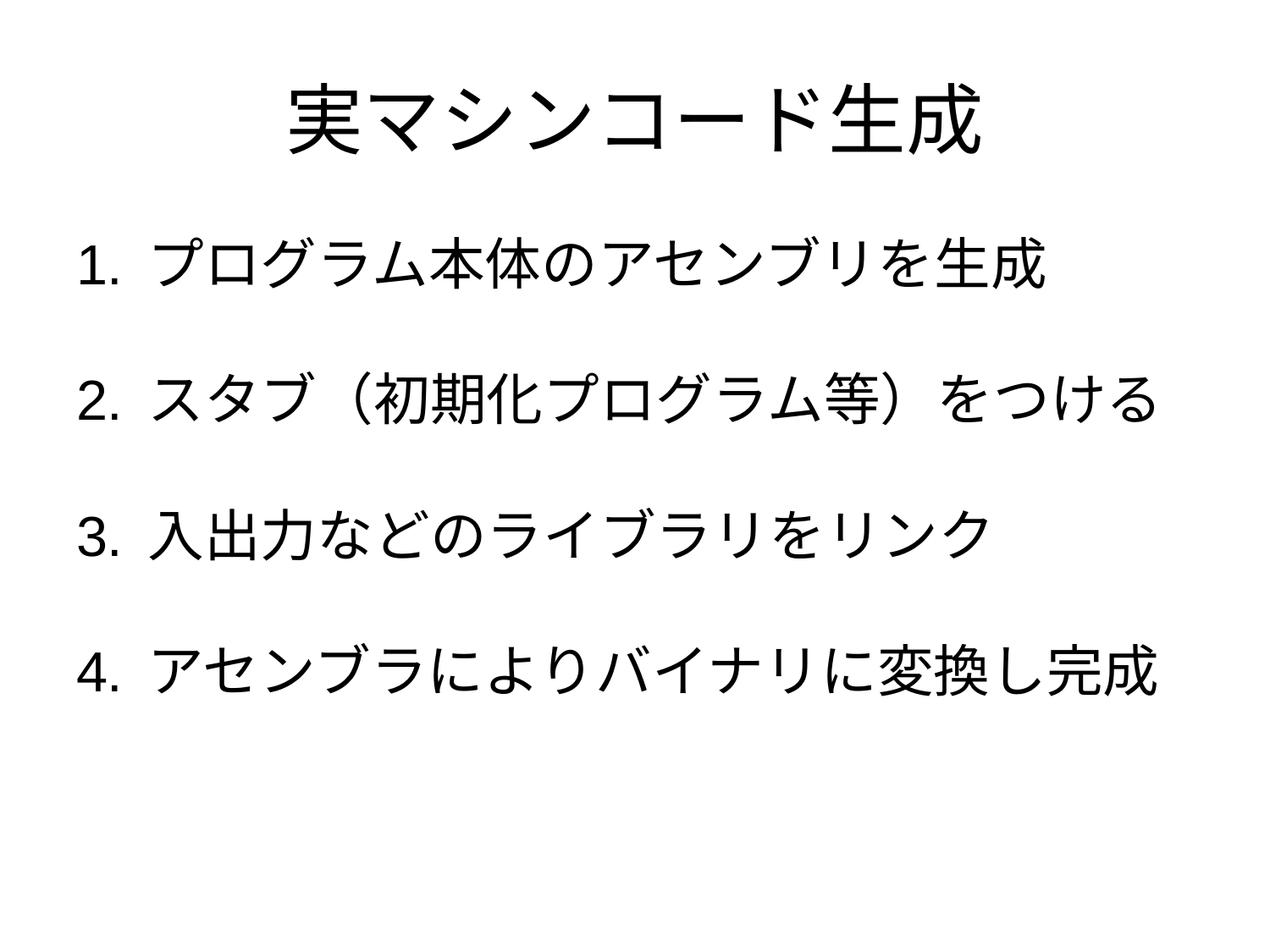

# 実マシンコード生成
プログラム本体のアセンブリを生成

スタブ（初期化プログラム等）をつける

入出力などのライブラリをリンク

アセンブラによりバイナリに変換し完成